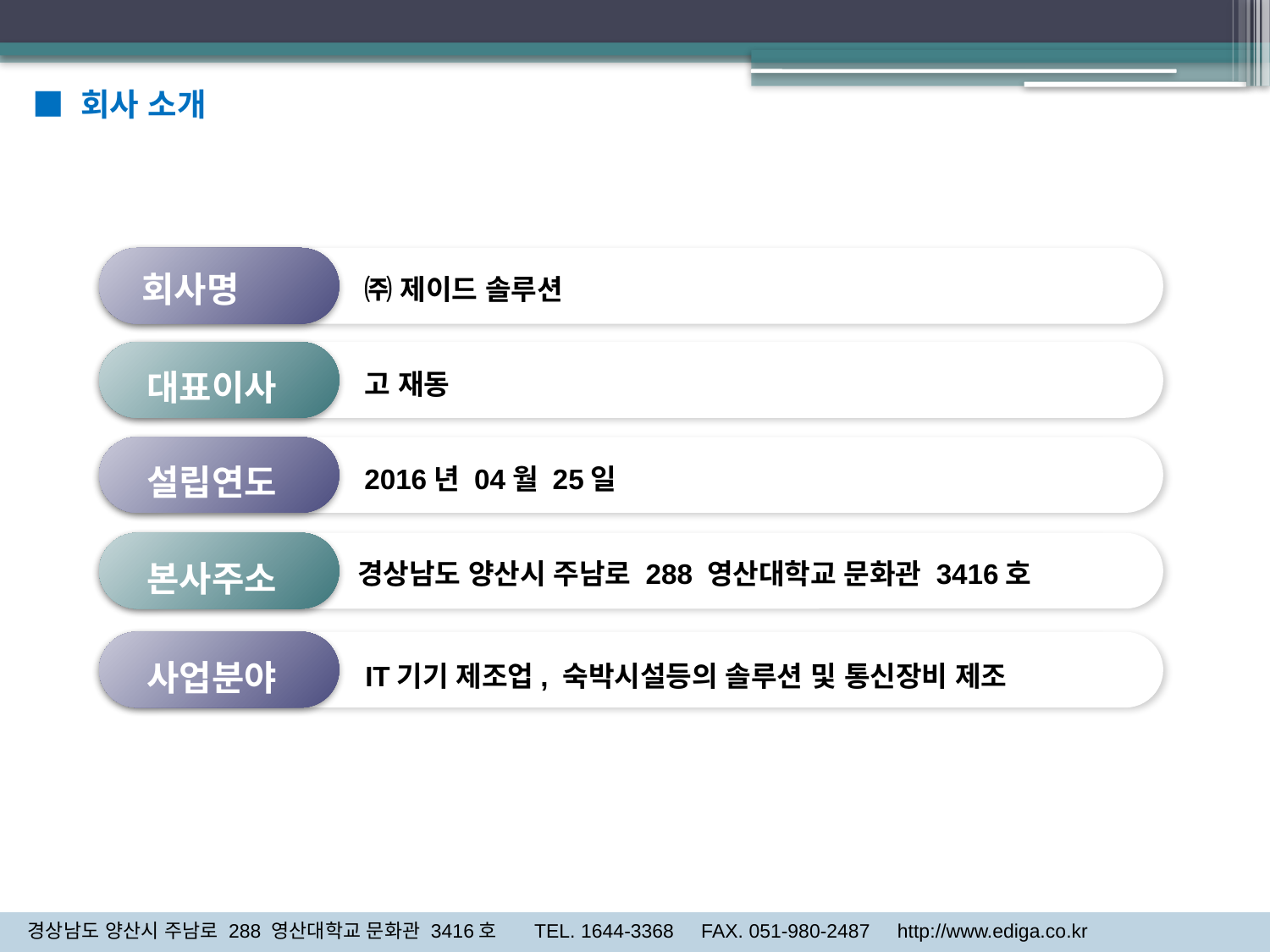

■ 회사 소개
회사명

회사명
㈜ 제이드 솔루션

대표이사
고 재동

설립연도
2016년 04월 25일

본사주소
경상남도 양산시 주남로 288 영산대학교 문화관 3416호

사업분야
IT기기 제조업, 숙박시설등의 솔루션 및 통신장비 제조
경상남도 양산시 주남로 288 영산대학교 문화관 3416호      TEL. 1644-3368     FAX. 051-980-2487     http://www.ediga.co.kr